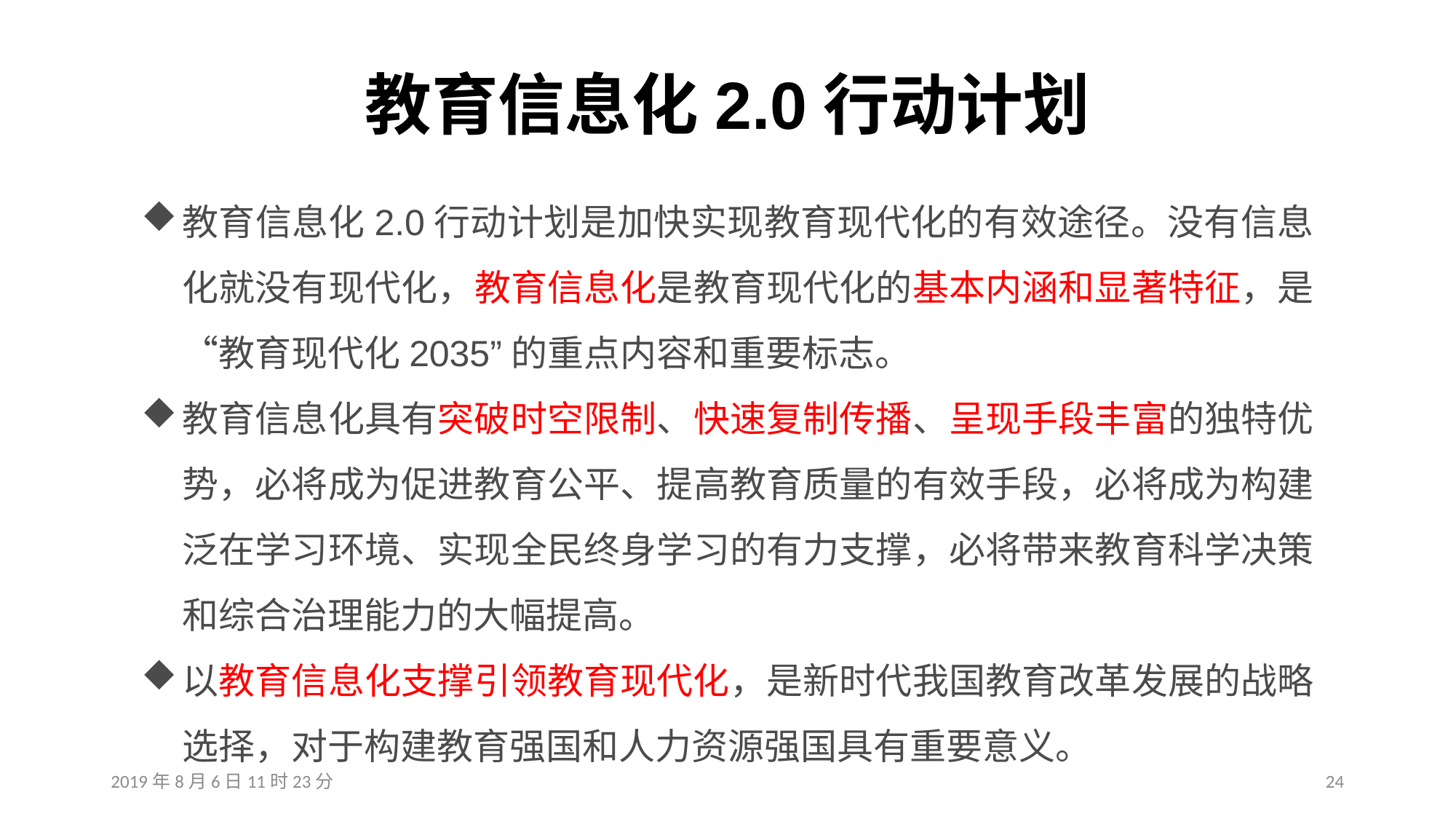

# 教育信息化2.0行动计划
教育信息化2.0行动计划是加快实现教育现代化的有效途径。没有信息化就没有现代化，教育信息化是教育现代化的基本内涵和显著特征，是“教育现代化2035”的重点内容和重要标志。
教育信息化具有突破时空限制、快速复制传播、呈现手段丰富的独特优势，必将成为促进教育公平、提高教育质量的有效手段，必将成为构建泛在学习环境、实现全民终身学习的有力支撑，必将带来教育科学决策和综合治理能力的大幅提高。
以教育信息化支撑引领教育现代化，是新时代我国教育改革发展的战略选择，对于构建教育强国和人力资源强国具有重要意义。
2019年8月6日11时23分

24